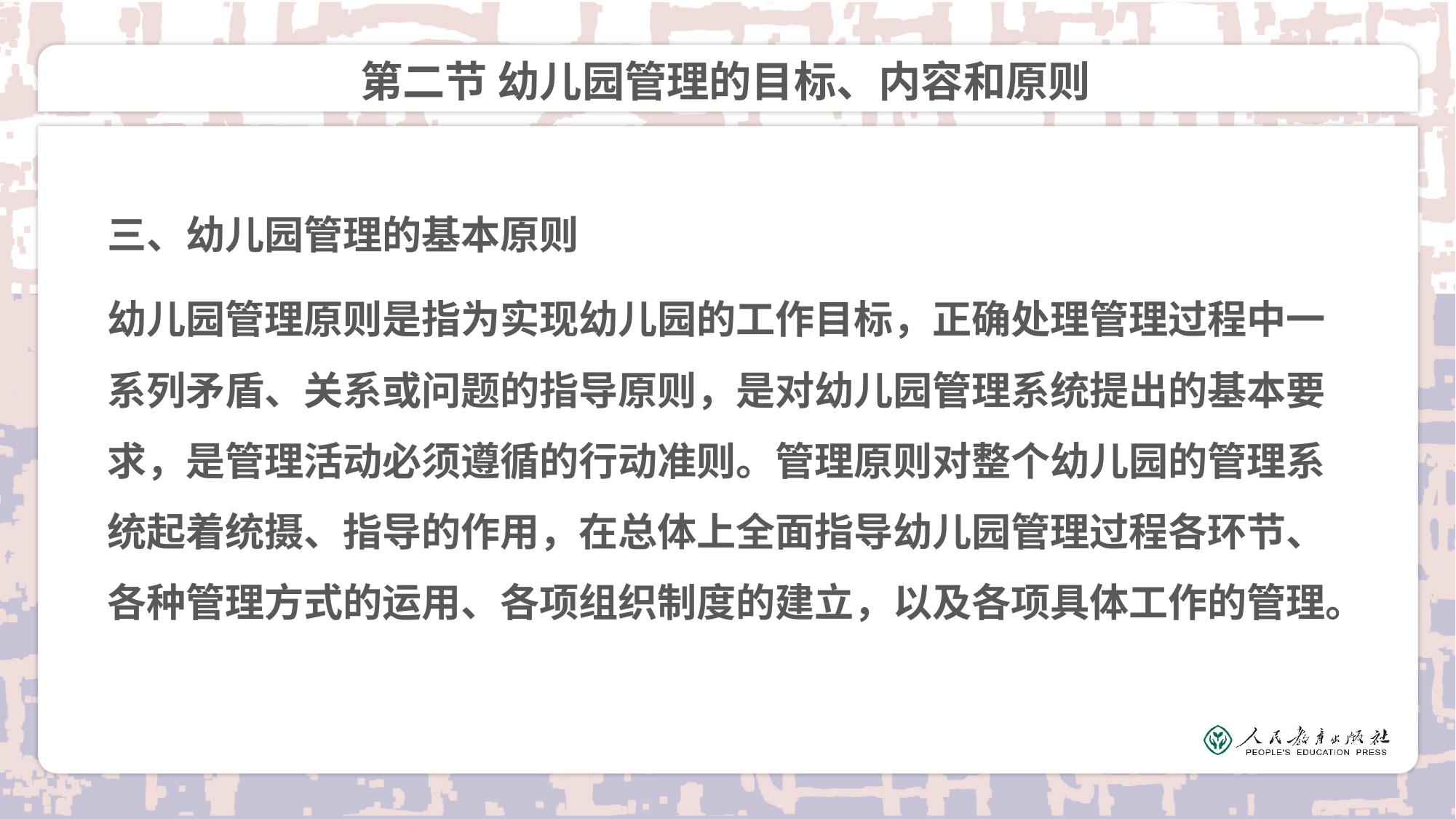

# 第二节 幼儿园管理的目标、内容和原则
三、幼儿园管理的基本原则
幼儿园管理原则是指为实现幼儿园的工作目标，正确处理管理过程中一系列矛盾、关系或问题的指导原则，是对幼儿园管理系统提出的基本要求，是管理活动必须遵循的行动准则。管理原则对整个幼儿园的管理系统起着统摄、指导的作用，在总体上全面指导幼儿园管理过程各环节、各种管理方式的运用、各项组织制度的建立，以及各项具体工作的管理。